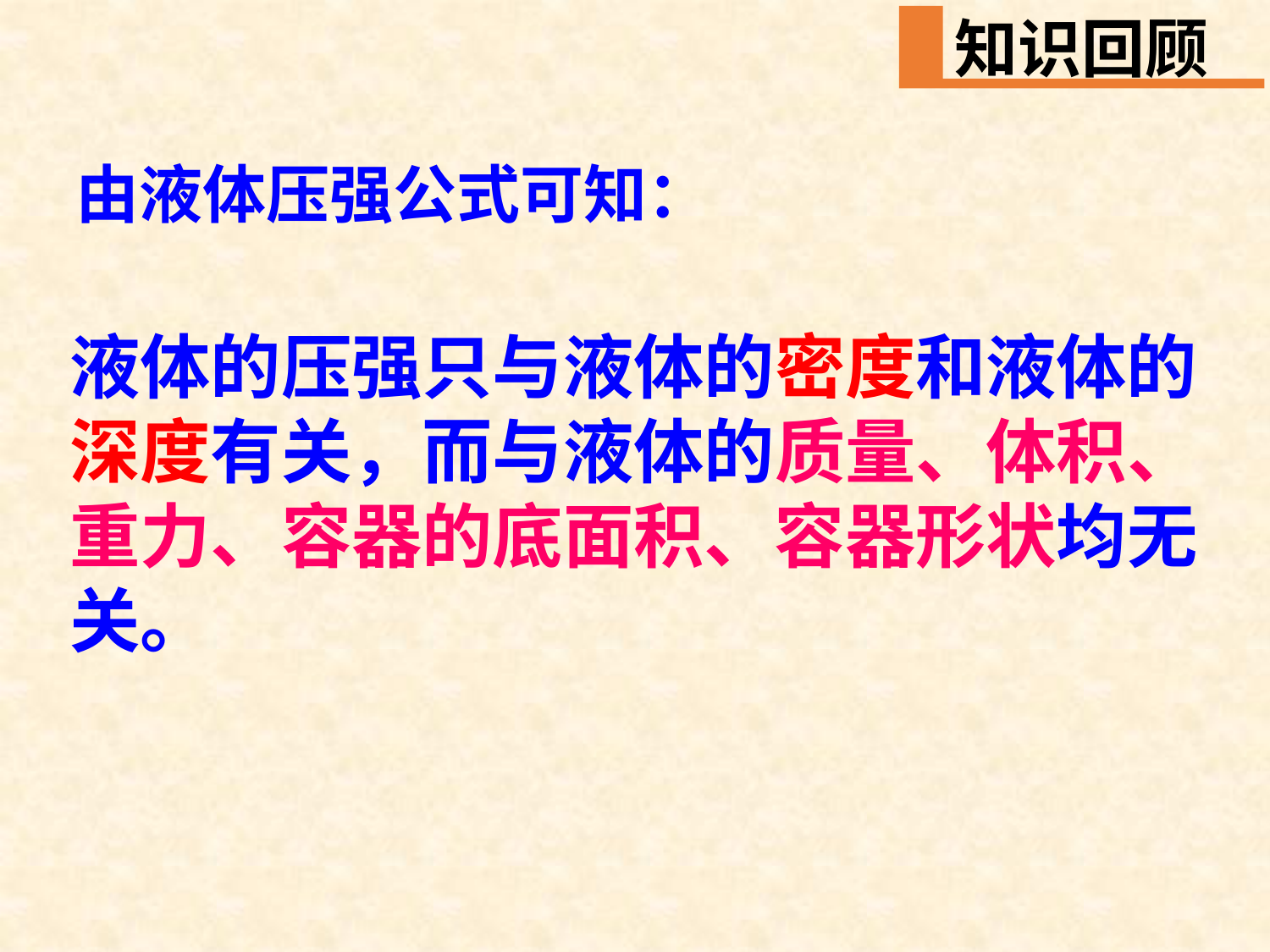

知识回顾
由液体压强公式可知：
液体的压强只与液体的密度和液体的深度有关，而与液体的质量、体积、重力、容器的底面积、容器形状均无关。